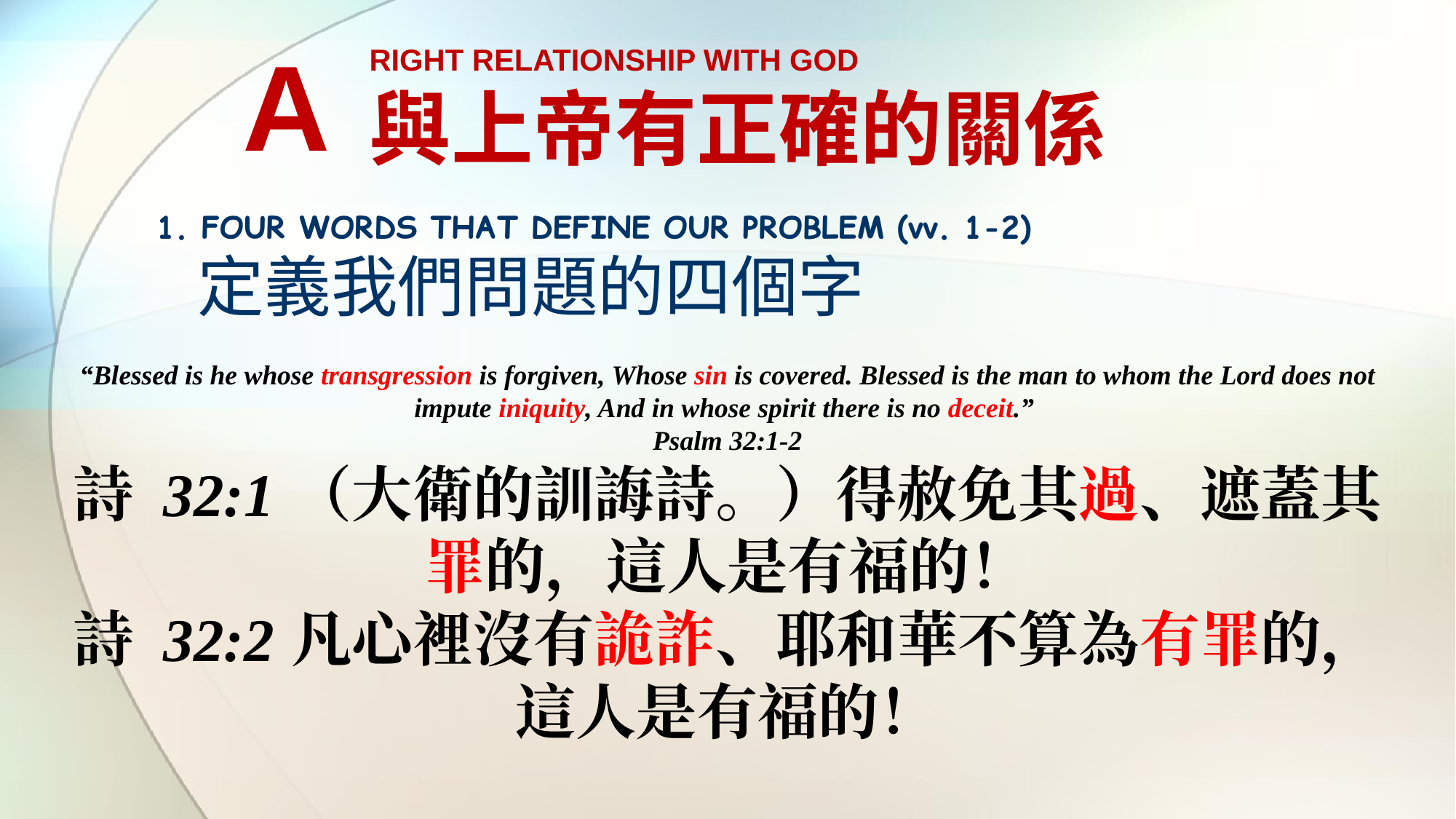

A
RIGHT RELATIONSHIP WITH GOD
與上帝有正確的關係
1. FOUR WORDS THAT DEFINE OUR PROBLEM (vv. 1-2)
定義我們問題的四個字
“Blessed is he whose transgression is forgiven, Whose sin is covered. Blessed is the man to whom the Lord does not impute iniquity, And in whose spirit there is no deceit.”
Psalm 32:1-2
詩 32:1	（大衛的訓誨詩。）得赦免其過、遮蓋其罪的，這人是有福的！
詩 32:2	凡心裡沒有詭詐、耶和華不算為有罪的，這人是有福的！